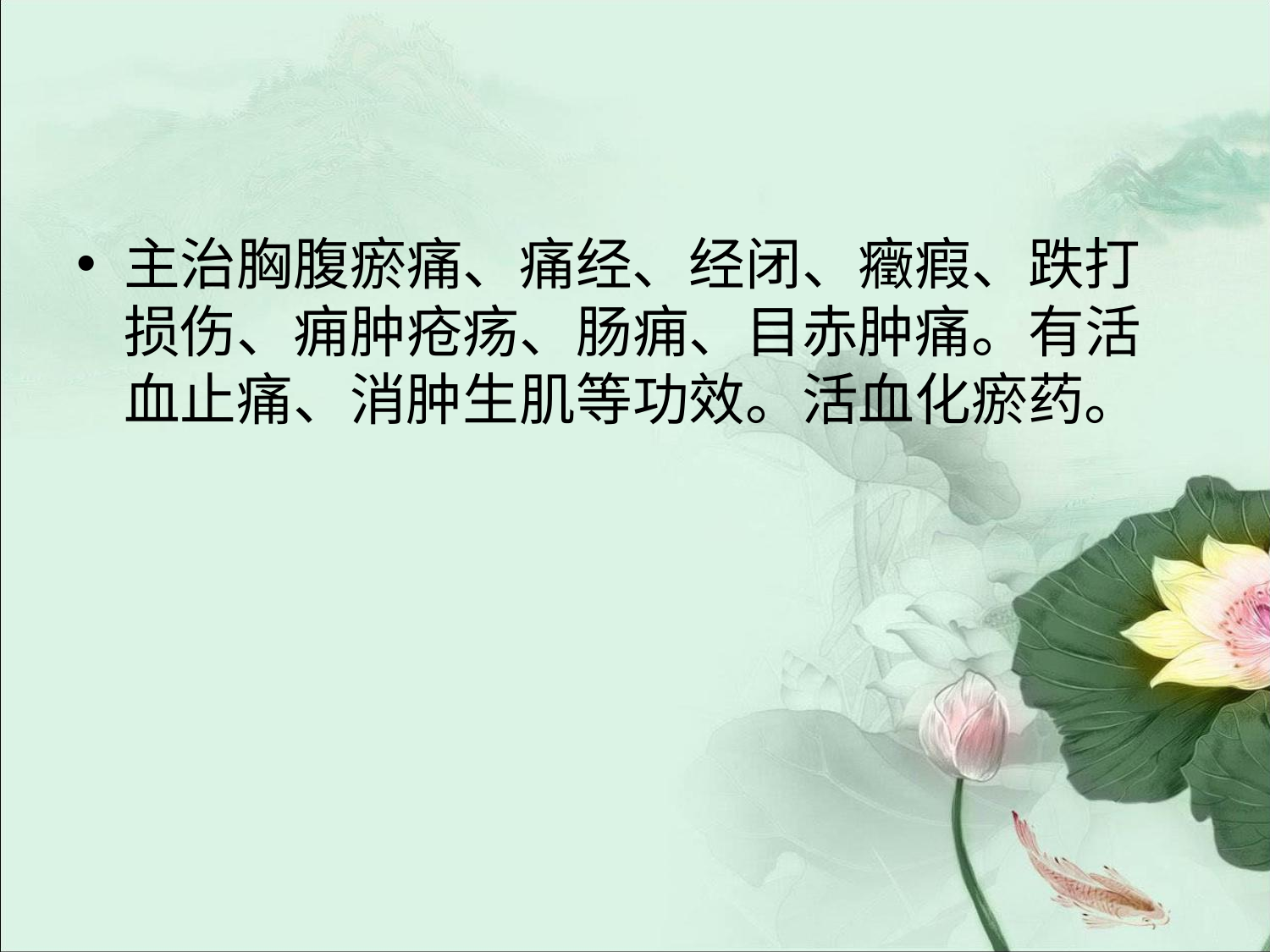

#
主治胸腹瘀痛、痛经、经闭、癥瘕、跌打损伤、痈肿疮疡、肠痈、目赤肿痛。有活血止痛、消肿生肌等功效。活血化瘀药。